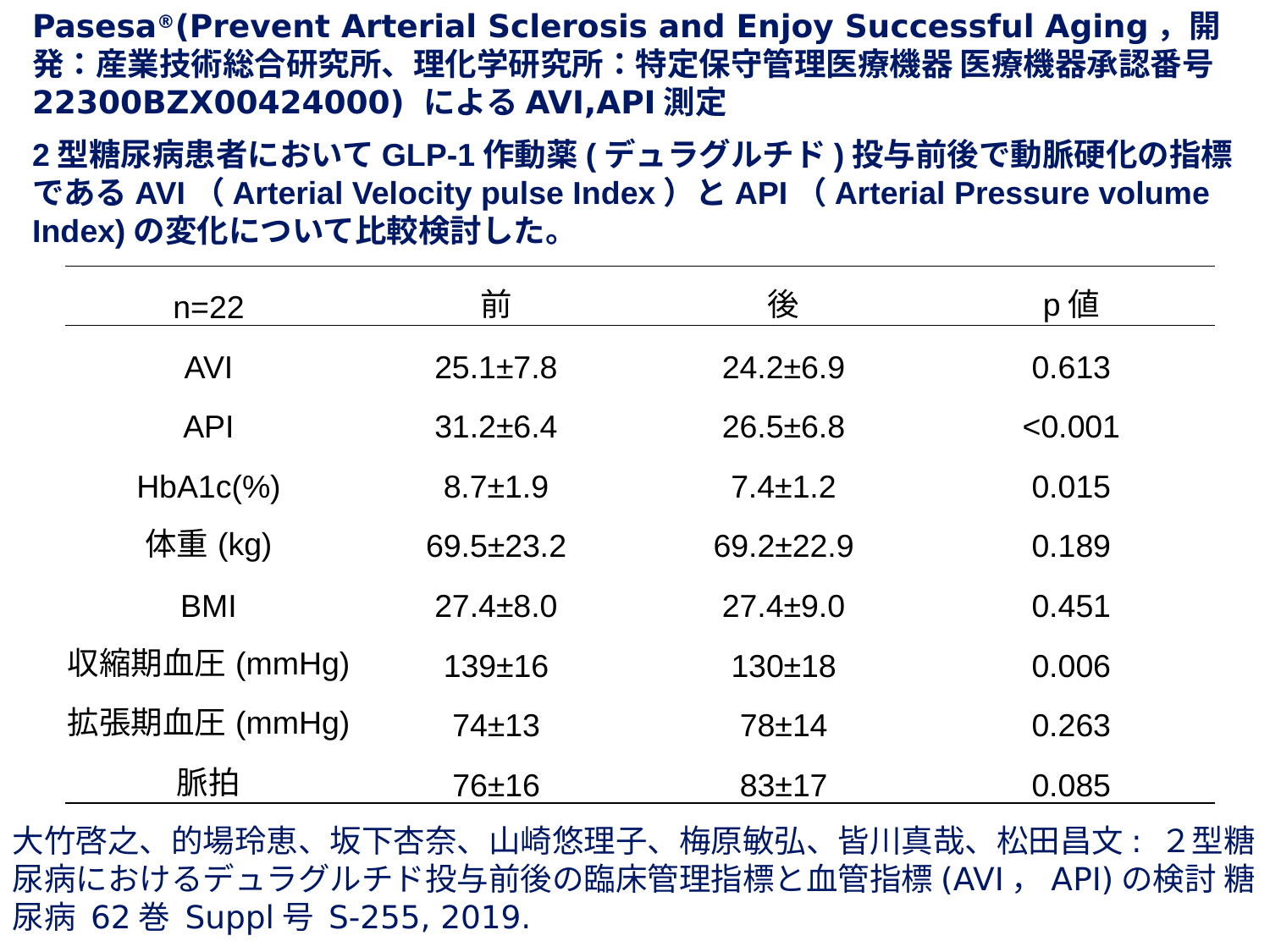

Pasesa®(Prevent Arterial Sclerosis and Enjoy Successful Aging，開発：産業技術総合研究所、理化学研究所：特定保守管理医療機器 医療機器承認番号 22300BZX00424000) によるAVI,API測定
2型糖尿病患者においてGLP-1作動薬(デュラグルチド)投与前後で動脈硬化の指標であるAVI（Arterial Velocity pulse Index）とAPI（Arterial Pressure volume Index)の変化について比較検討した。
| n=22 | 前 | 後 | p値 |
| --- | --- | --- | --- |
| AVI | 25.1±7.8 | 24.2±6.9 | 0.613 |
| API | 31.2±6.4 | 26.5±6.8 | <0.001 |
| HbA1c(%) | 8.7±1.9 | 7.4±1.2 | 0.015 |
| 体重(kg) | 69.5±23.2 | 69.2±22.9 | 0.189 |
| BMI | 27.4±8.0 | 27.4±9.0 | 0.451 |
| 収縮期血圧(mmHg) | 139±16 | 130±18 | 0.006 |
| 拡張期血圧(mmHg) | 74±13 | 78±14 | 0.263 |
| 脈拍 | 76±16 | 83±17 | 0.085 |
大竹啓之、的場玲恵、坂下杏奈、山崎悠理子、梅原敏弘、皆川真哉、松田昌文: ２型糖尿病におけるデュラグルチド投与前後の臨床管理指標と血管指標(AVI，API)の検討 糖尿病 62巻 Suppl号 S-255, 2019.